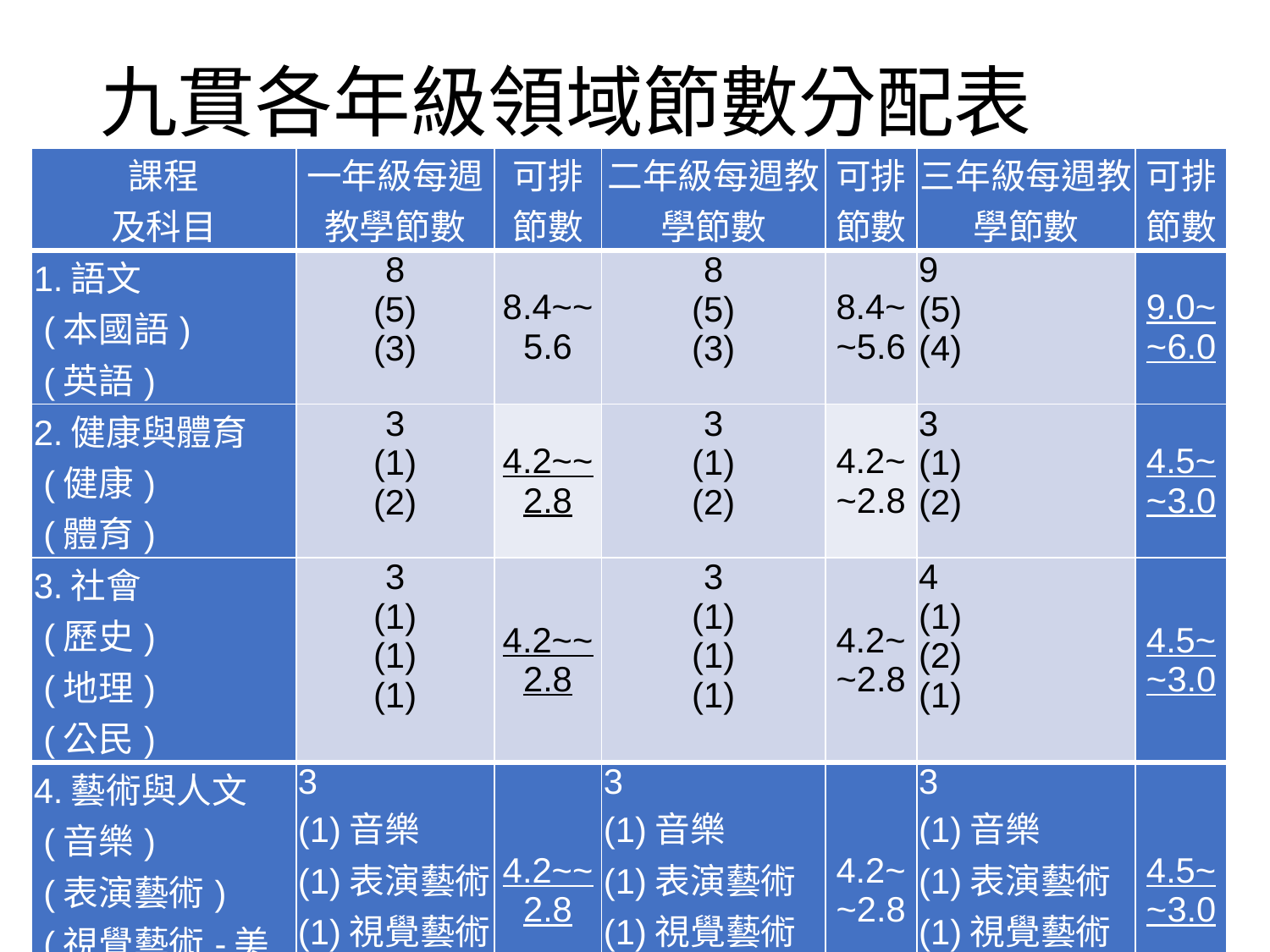

# 九貫各年級領域節數分配表
| 課程 及科目 | 一年級每週教學節數 | 可排 節數 | 二年級每週教學節數 | 可排 節數 | 三年級每週教學節數 | 可排 節數 |
| --- | --- | --- | --- | --- | --- | --- |
| 1.語文  (本國語)  (英語) | 8 (5) (3) | 8.4~~5.6 | 8 (5) (3) | 8.4~~5.6 | 9 (5) (4) | 9.0~~6.0 |
| 2.健康與體育  (健康)  (體育) | 3 (1) (2) | 4.2~~2.8 | 3 (1) (2) | 4.2~~2.8 | 3 (1) (2) | 4.5~~3.0 |
| 3.社會  (歷史)  (地理)  (公民) | 3 (1) (1) (1) | 4.2~~2.8 | 3 (1) (1) (1) | 4.2~~2.8 | 4 (1) (2) (1) | 4.5~~3.0 |
| 4.藝術與人文  (音樂)  (表演藝術)  (視覺藝術-美術) | 3 (1)音樂 (1)表演藝術 (1)視覺藝術 | 4.2~~2.8 | 3 (1)音樂 (1)表演藝術 (1)視覺藝術 | 4.2~~2.8 | 3 (1)音樂 (1)表演藝術 (1)視覺藝術 | 4.5~~3.0 |